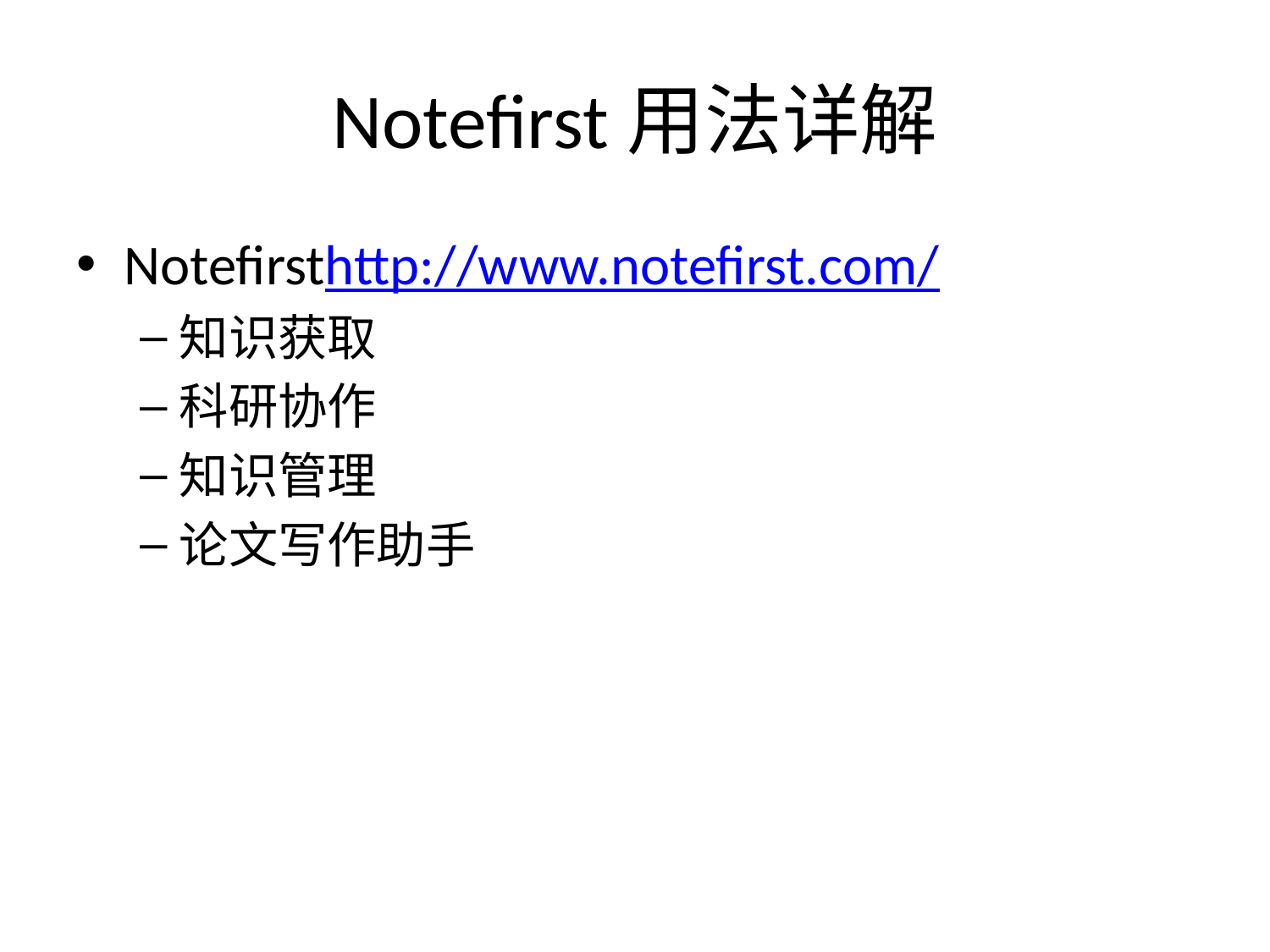

# Notefirst用法详解
Notefirsthttp://www.notefirst.com/
知识获取
科研协作
知识管理
论文写作助手